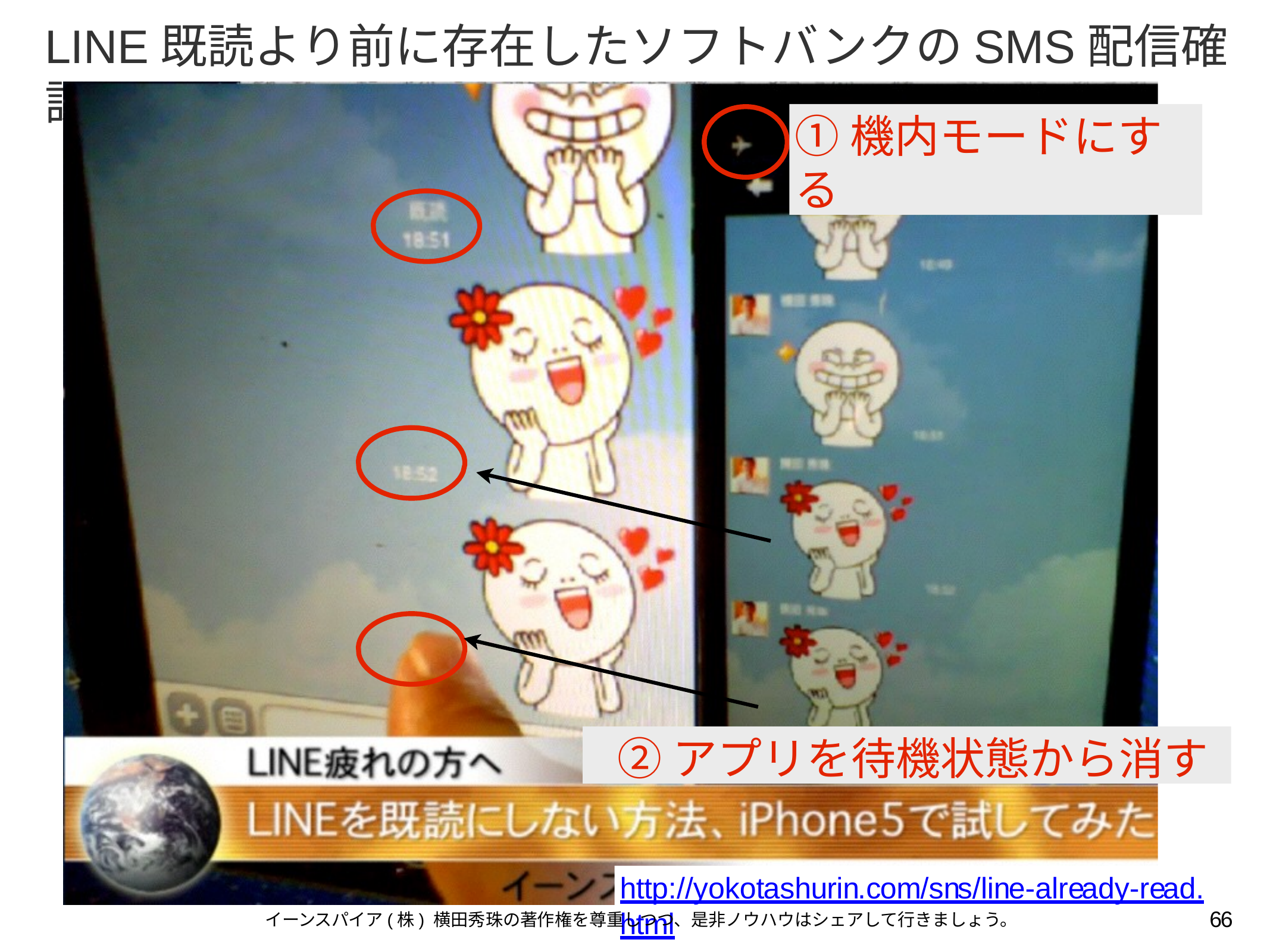

# LINE既読より前に存在したソフトバンクのSMS配信確認

①機内モードにする

②アプリを待機状態から消す

http://yokotashurin.com/sns/line-already-read.html
66
イーンスパイア(株) 横田秀珠の著作権を尊重しつつ、是非ノウハウはシェアして行きましょう。